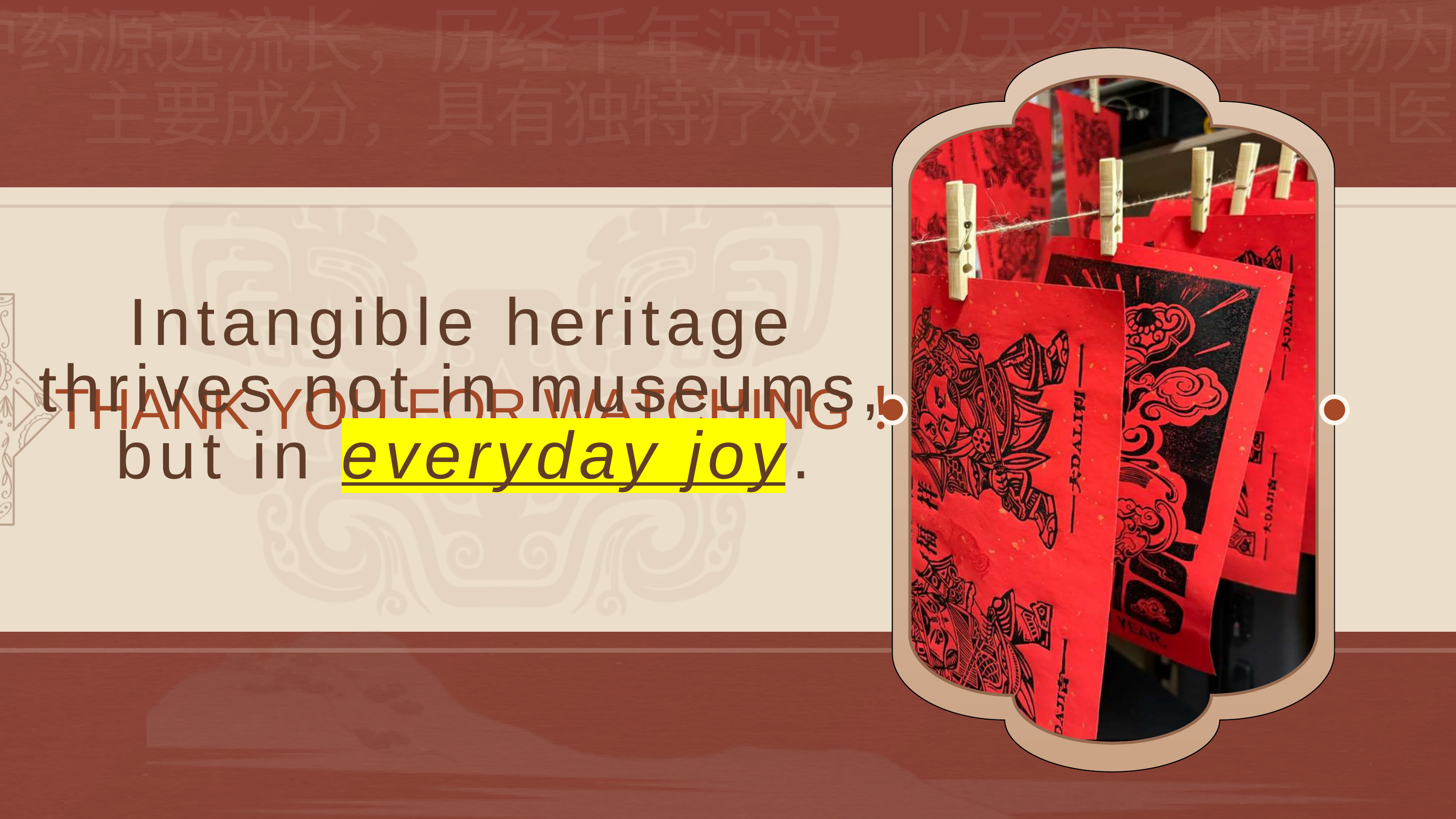

中药源远流长，历经千年沉淀，以天然草本植物为主要成分，具有独特疗效，被广泛运用于中医

Intangible heritage thrives not in museums, but in everyday joy.
THANK YOU FOR WATCHING！